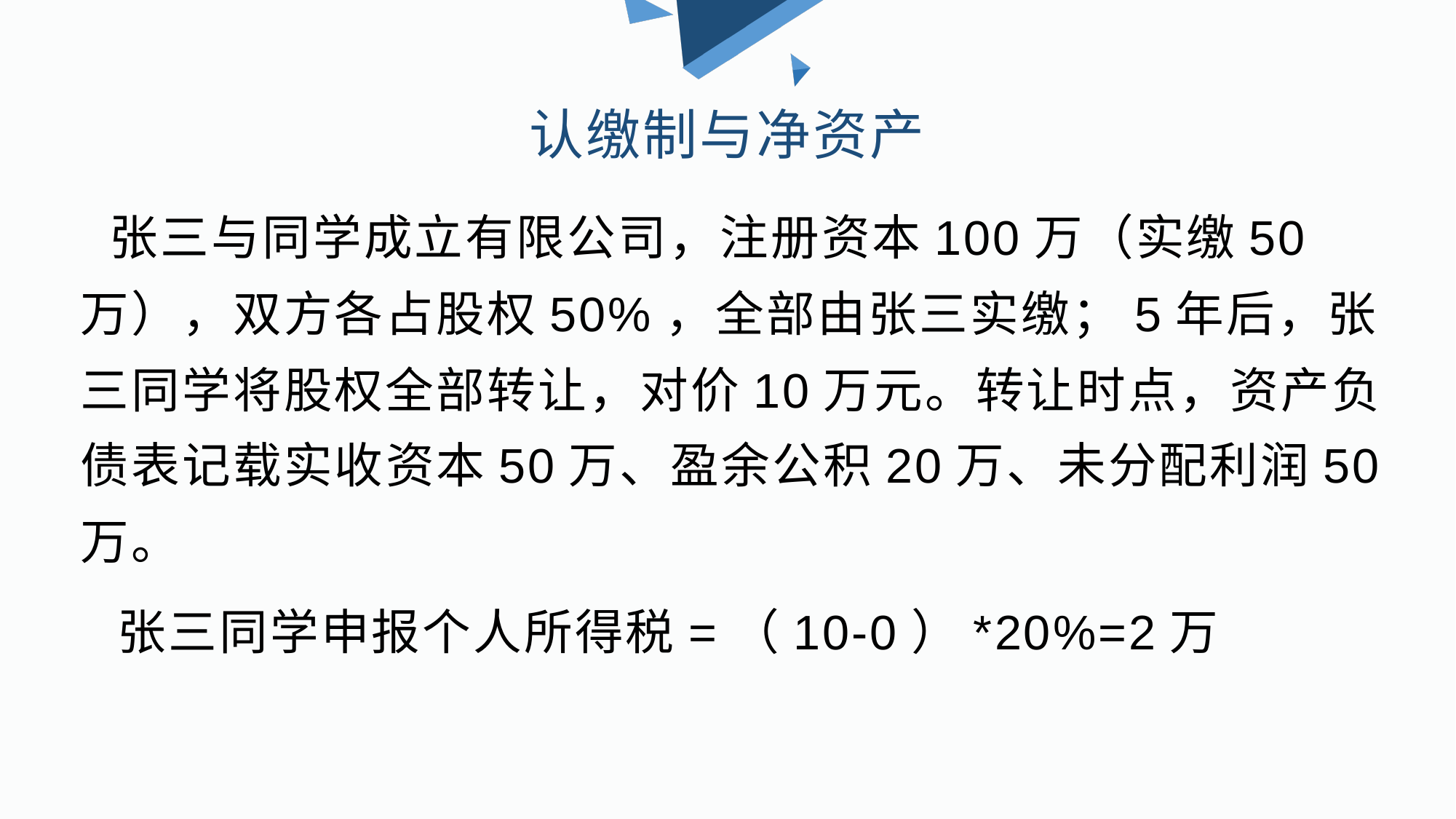

认缴制与净资产
   张三与同学成立有限公司，注册资本100万（实缴50万），双方各占股权50%，全部由张三实缴；5年后，张三同学将股权全部转让，对价10万元。转让时点，资产负债表记载实收资本50万、盈余公积20万、未分配利润50万。
    张三同学申报个人所得税=（10-0）*20%=2万
36